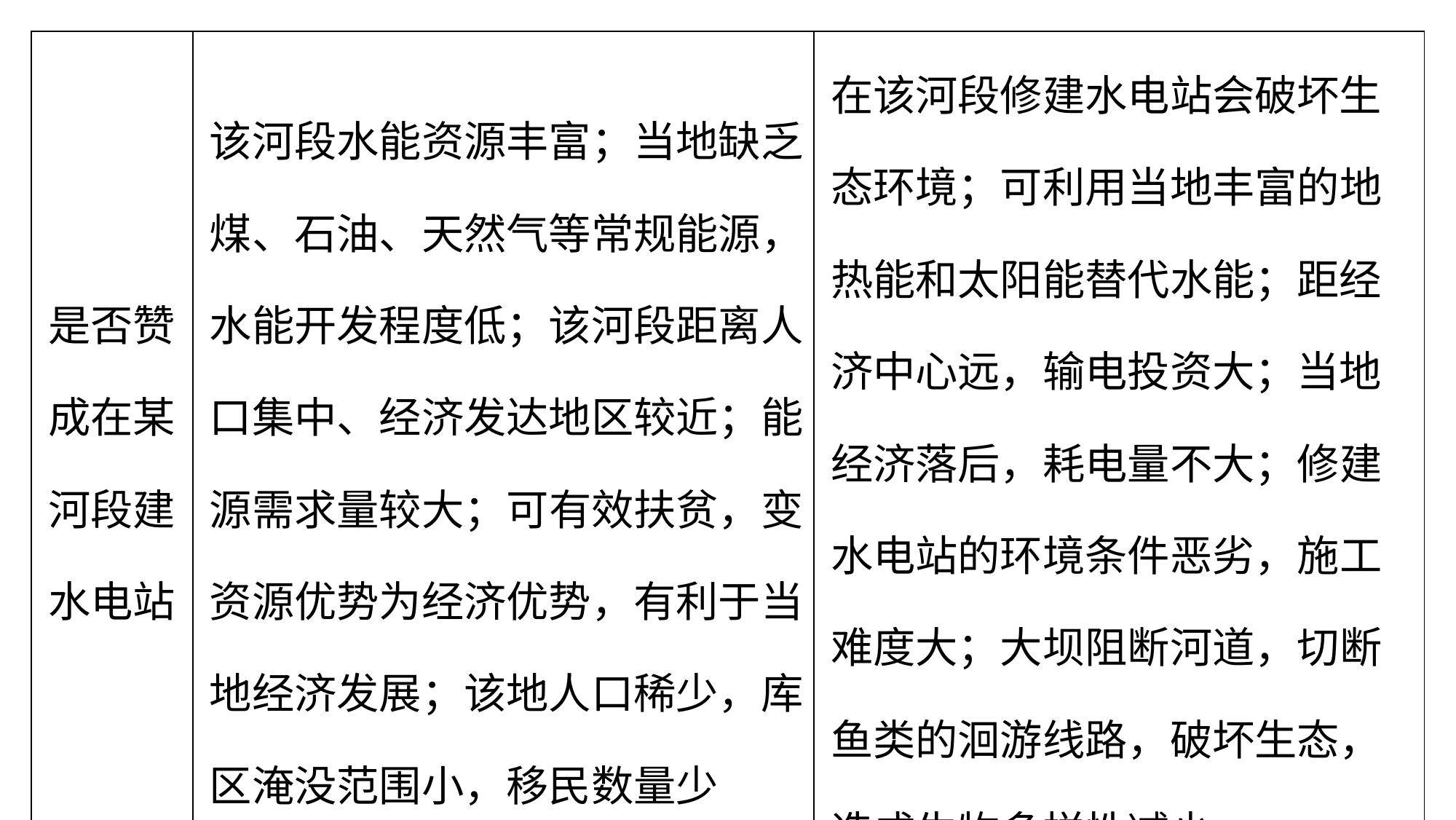

| 是否赞成在某河段建水电站 | 该河段水能资源丰富；当地缺乏煤、石油、天然气等常规能源，水能开发程度低；该河段距离人口集中、经济发达地区较近；能源需求量较大；可有效扶贫，变资源优势为经济优势，有利于当地经济发展；该地人口稀少，库区淹没范围小，移民数量少 | 在该河段修建水电站会破坏生态环境；可利用当地丰富的地热能和太阳能替代水能；距经济中心远，输电投资大；当地经济落后，耗电量不大；修建水电站的环境条件恶劣，施工难度大；大坝阻断河道，切断鱼类的洄游线路，破坏生态，造成生物多样性减少 |
| --- | --- | --- |